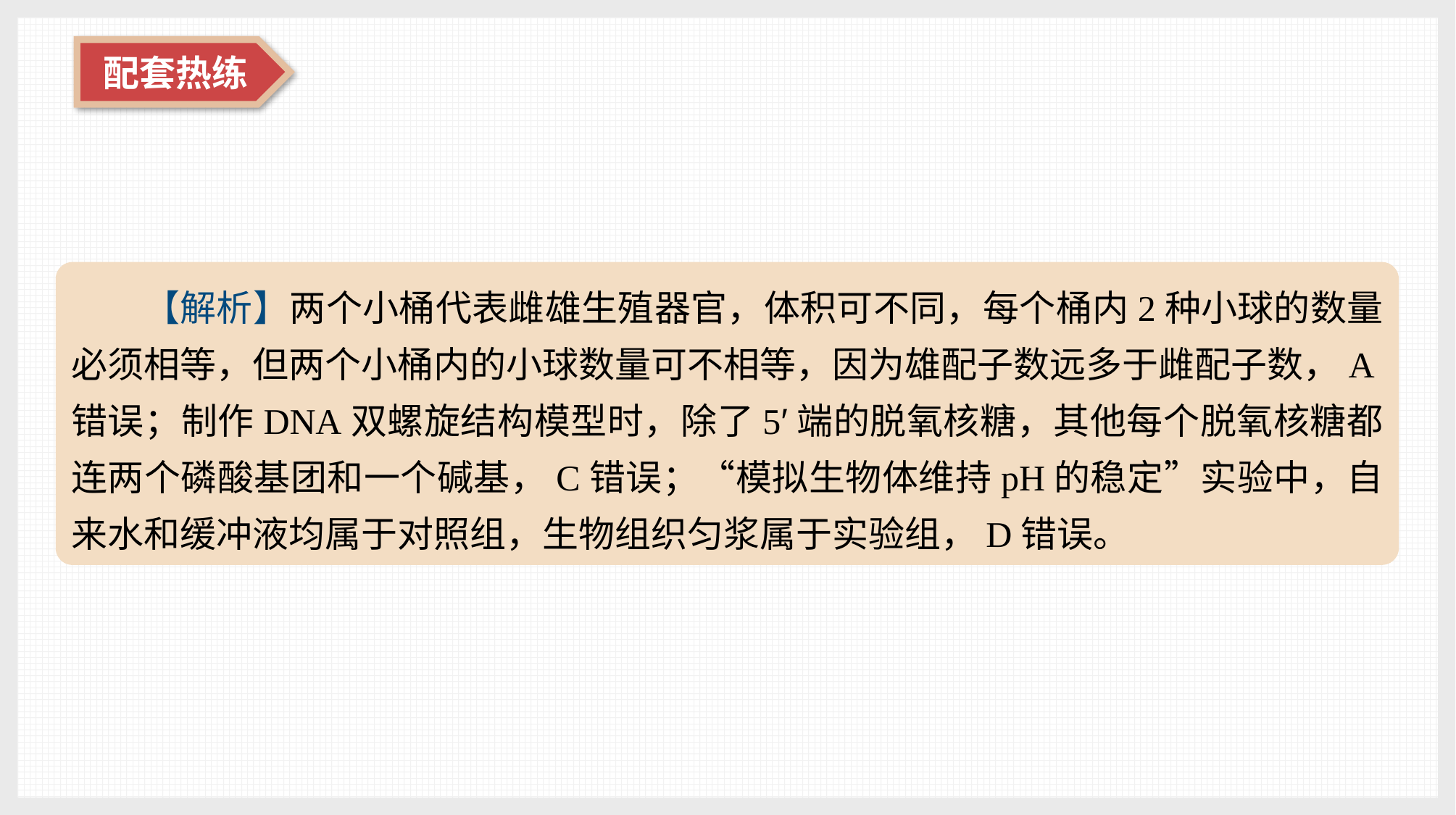

【解析】两个小桶代表雌雄生殖器官，体积可不同，每个桶内2种小球的数量必须相等，但两个小桶内的小球数量可不相等，因为雄配子数远多于雌配子数，A错误；制作DNA双螺旋结构模型时，除了5′端的脱氧核糖，其他每个脱氧核糖都连两个磷酸基团和一个碱基，C错误；“模拟生物体维持pH的稳定”实验中，自来水和缓冲液均属于对照组，生物组织匀浆属于实验组，D错误。